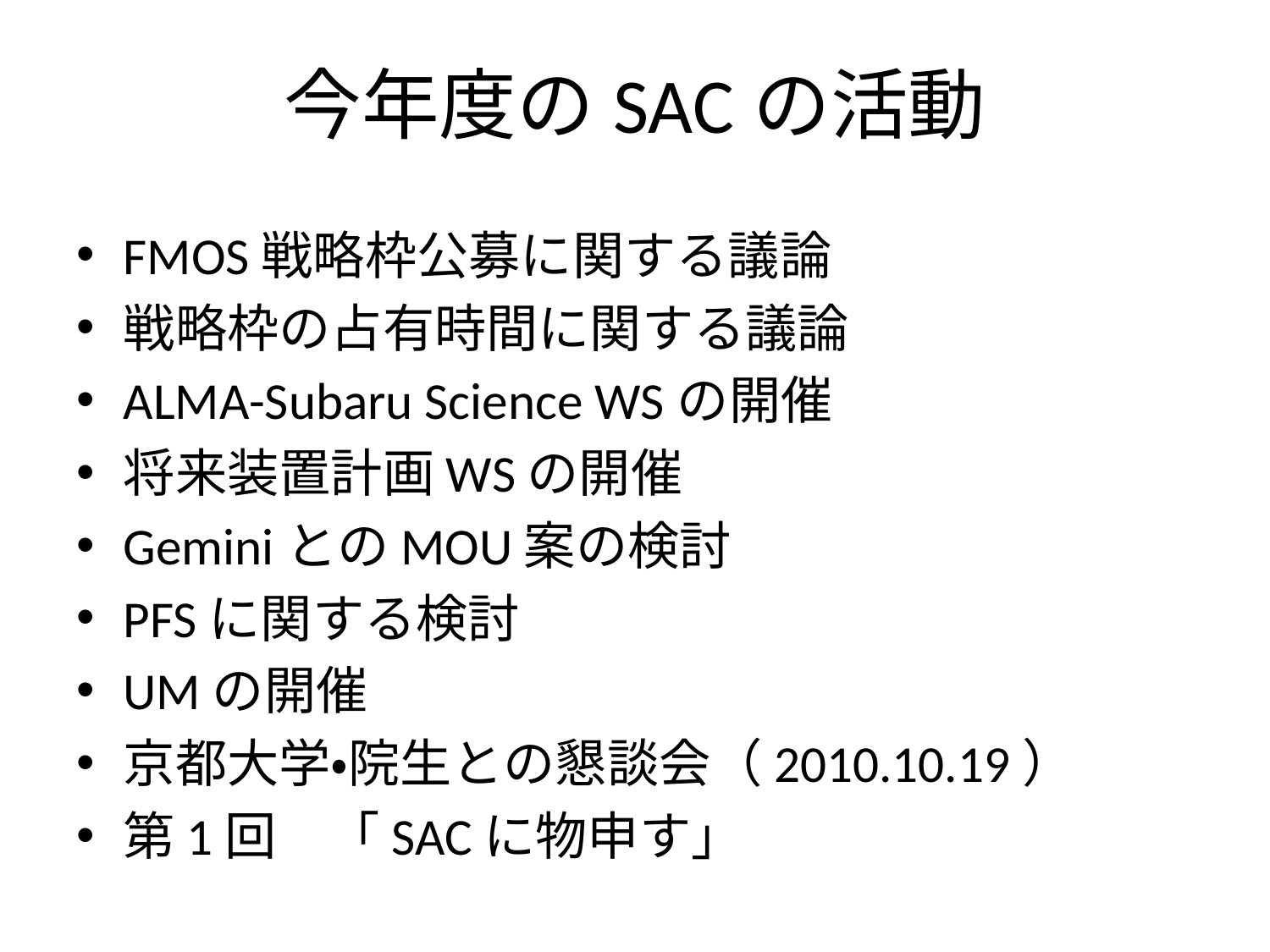

# 今年度のSACの活動
FMOS戦略枠公募に関する議論
戦略枠の占有時間に関する議論
ALMA-Subaru Science WSの開催
将来装置計画WSの開催
GeminiとのMOU案の検討
PFSに関する検討
UMの開催
京都大学・院生との懇談会（2010.10.19）
第1回　「SACに物申す」